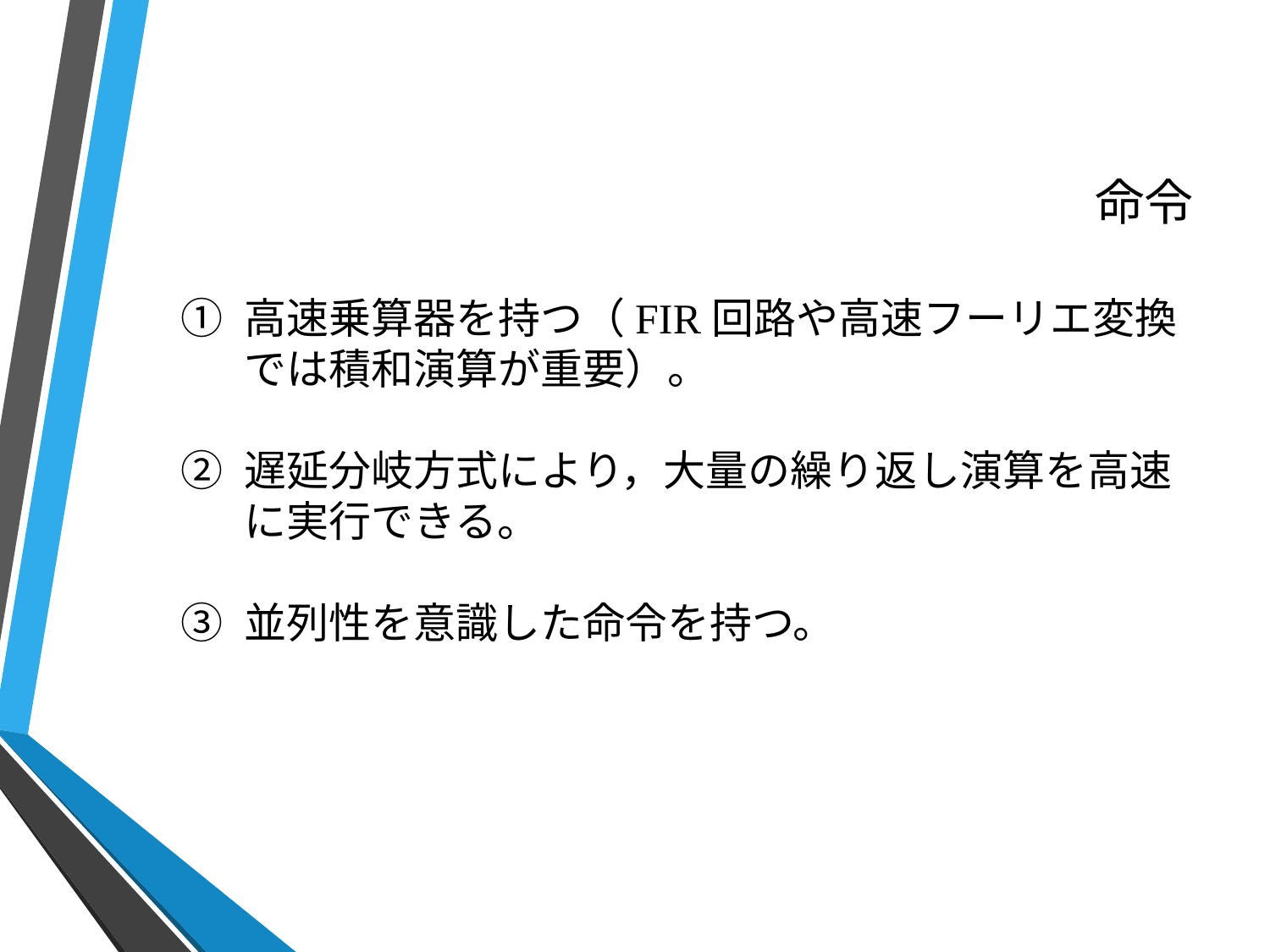

# 命令
高速乗算器を持つ（FIR回路や高速フーリエ変換では積和演算が重要）。

遅延分岐方式により，大量の繰り返し演算を高速に実行できる。

並列性を意識した命令を持つ。